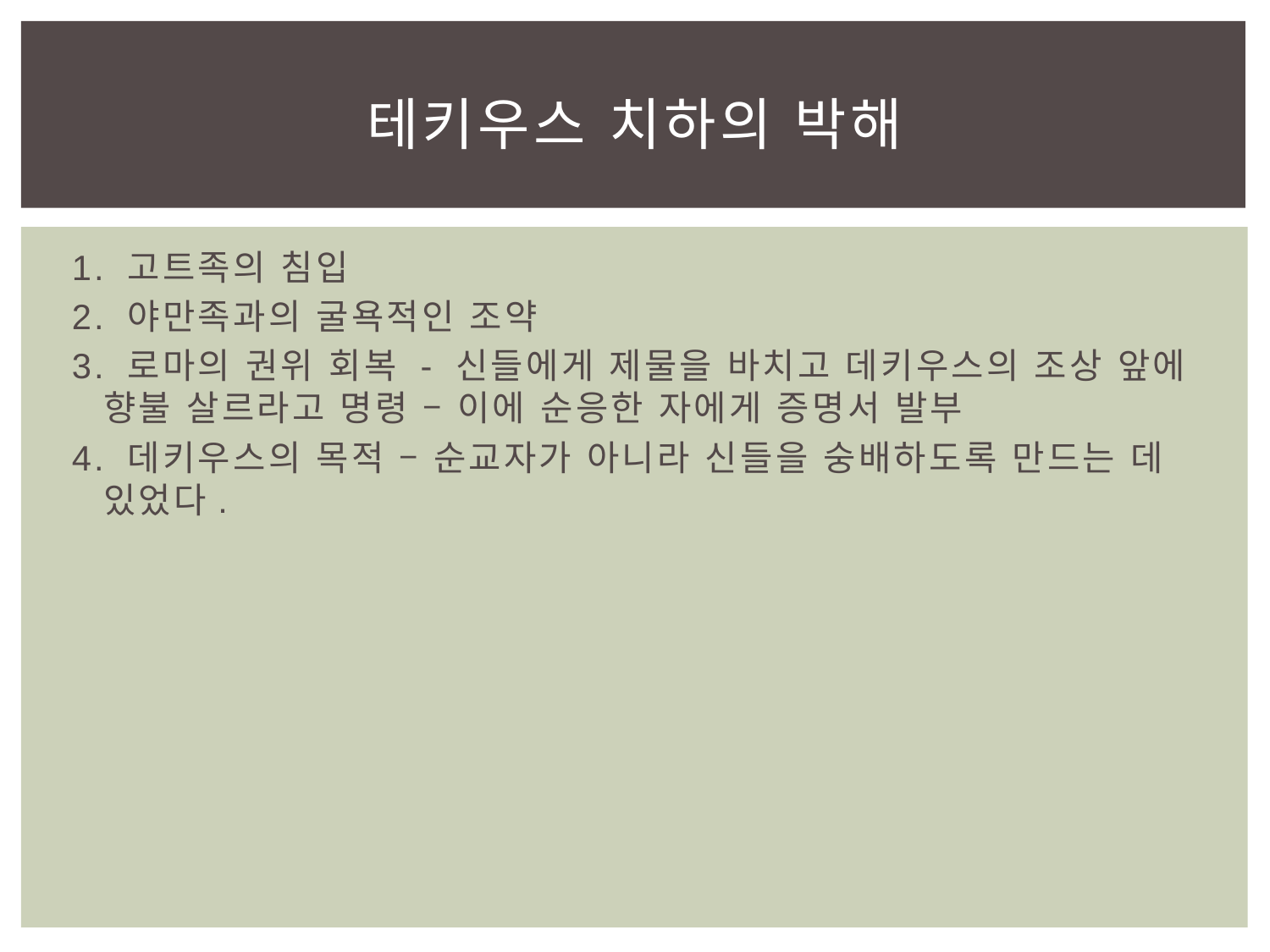

# 테키우스 치하의 박해
1. 고트족의 침입
2. 야만족과의 굴욕적인 조약
3. 로마의 권위 회복 - 신들에게 제물을 바치고 데키우스의 조상 앞에 향불 살르라고 명령 – 이에 순응한 자에게 증명서 발부
4. 데키우스의 목적 – 순교자가 아니라 신들을 숭배하도록 만드는 데 있었다.